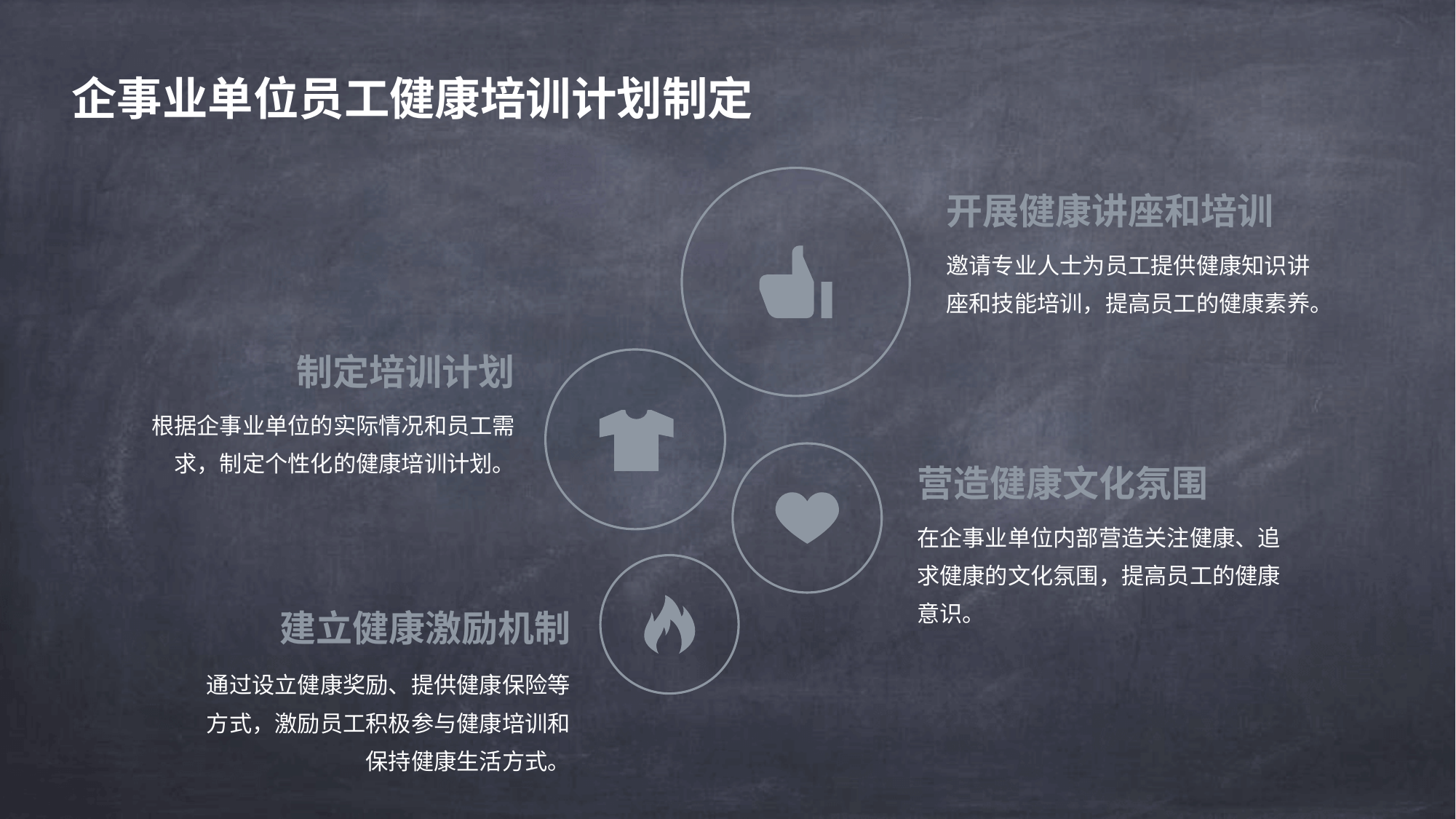

企事业单位员工健康培训计划制定

开展健康讲座和培训
邀请专业人士为员工提供健康知识讲座和技能培训，提高员工的健康素养。

制定培训计划

根据企事业单位的实际情况和员工需求，制定个性化的健康培训计划。

营造健康文化氛围

在企事业单位内部营造关注健康、追求健康的文化氛围，提高员工的健康意识。

建立健康激励机制

通过设立健康奖励、提供健康保险等方式，激励员工积极参与健康培训和保持健康生活方式。